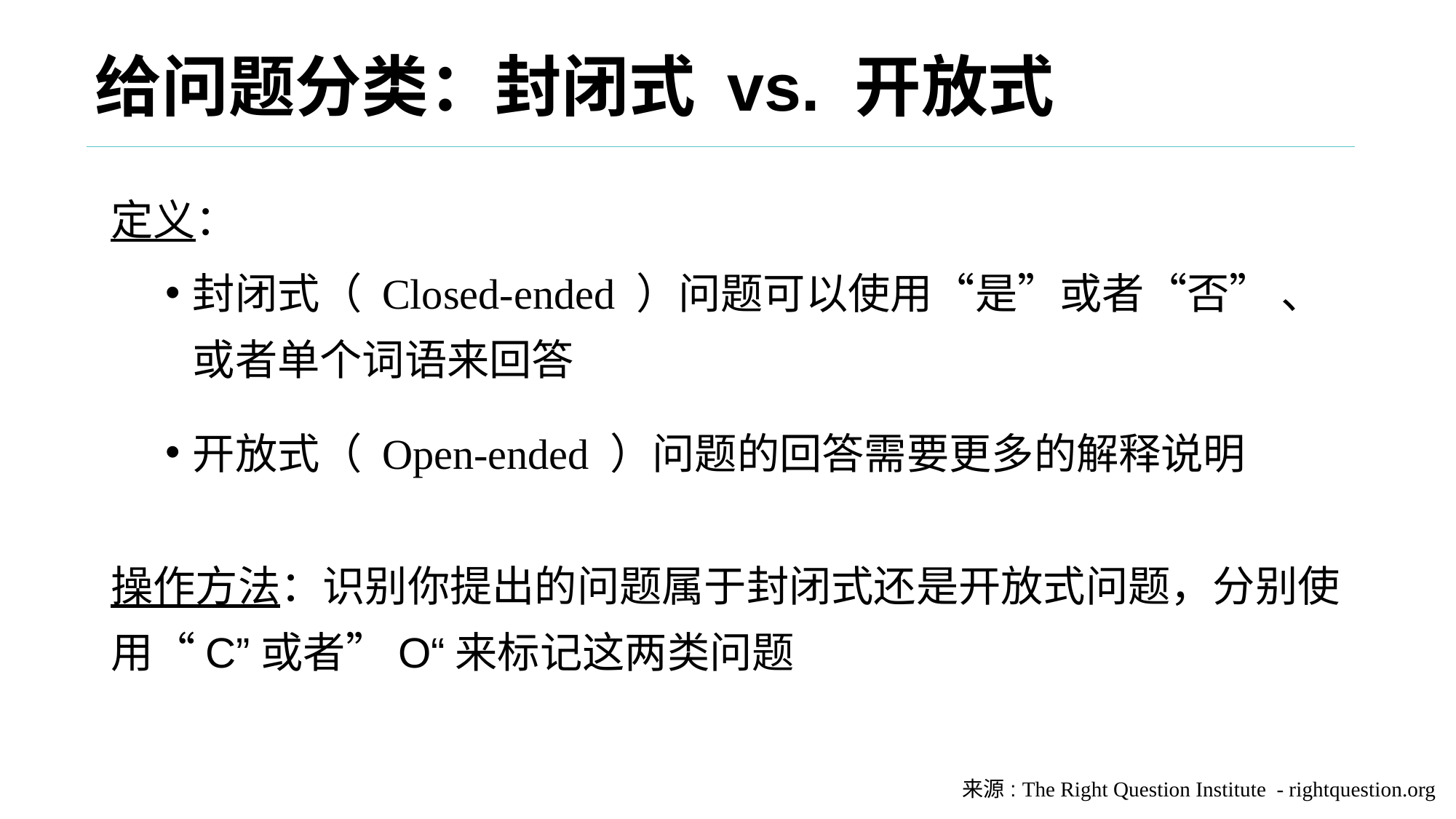

# 给问题分类：封闭式 vs. 开放式
定义：
封闭式（ Closed-ended ）问题可以使用“是”或者“否” 、或者单个词语来回答
开放式（ Open-ended ）问题的回答需要更多的解释说明

操作方法：识别你提出的问题属于封闭式还是开放式问题，分别使用“C”或者”O“来标记这两类问题